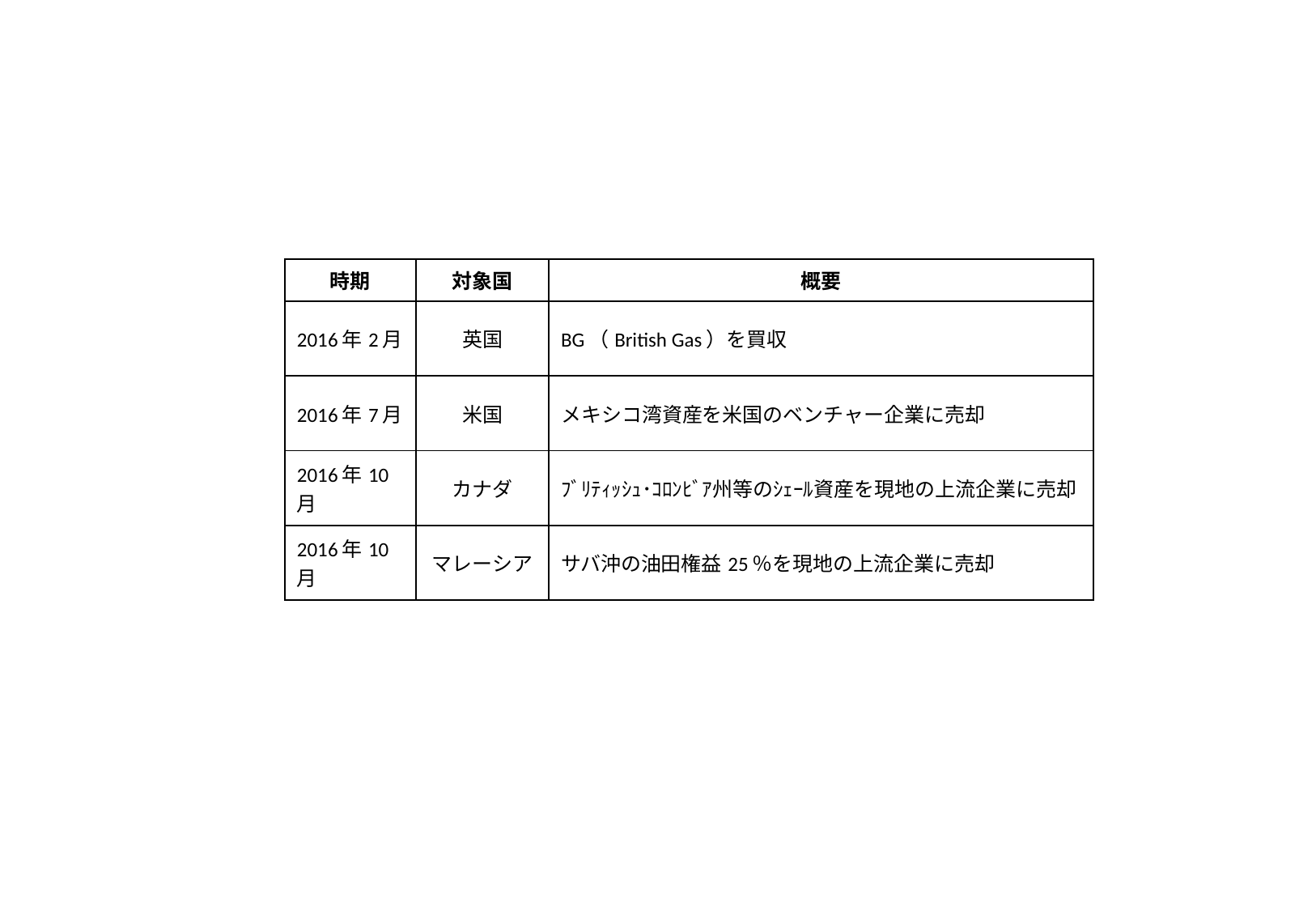

| 時期 | 対象国 | 概要 |
| --- | --- | --- |
| 2016年2月 | 英国 | BG（British Gas）を買収 |
| 2016年7月 | 米国 | メキシコ湾資産を米国のベンチャー企業に売却 |
| 2016年10月 | カナダ | ﾌﾞﾘﾃｨｯｼｭ･ｺﾛﾝﾋﾞｱ州等のｼｪｰﾙ資産を現地の上流企業に売却 |
| 2016年10月 | マレーシア | サバ沖の油田権益25％を現地の上流企業に売却 |